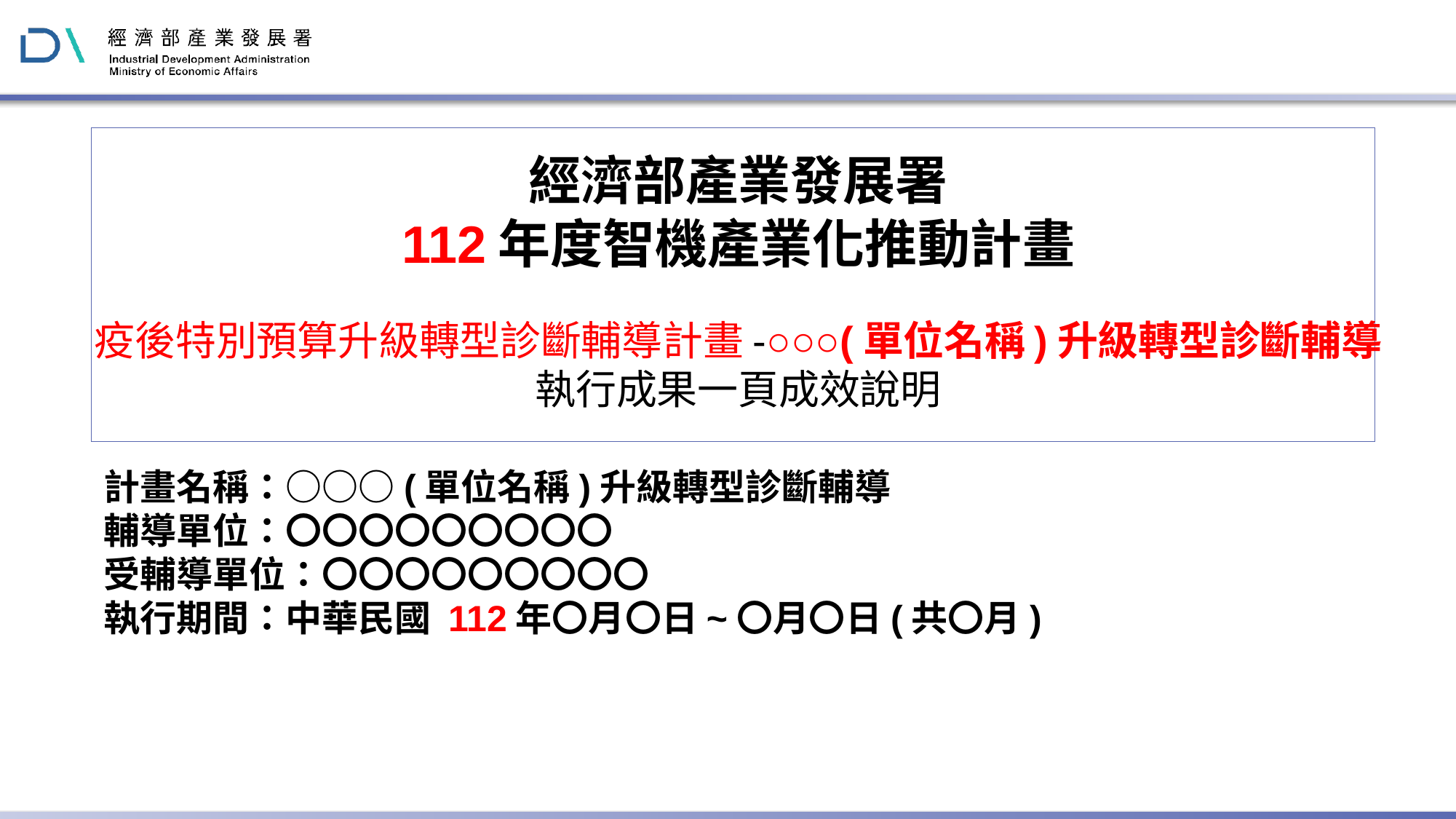

投影片大小：尺寸-寬螢幕(16:9)
字體：微軟正黑體
# 經濟部產業發展署 112年度智機產業化推動計畫 疫後特別預算升級轉型診斷輔導計畫-○○○(單位名稱)升級轉型診斷輔導 執行成果一頁成效說明

計畫名稱：○○○(單位名稱)升級轉型診斷輔導
輔導單位：〇〇〇〇〇〇〇〇〇
受輔導單位：〇〇〇〇〇〇〇〇〇
執行期間：中華民國 112年〇月〇日~〇月〇日(共〇月)
結束日：
最晚至112年11月30日